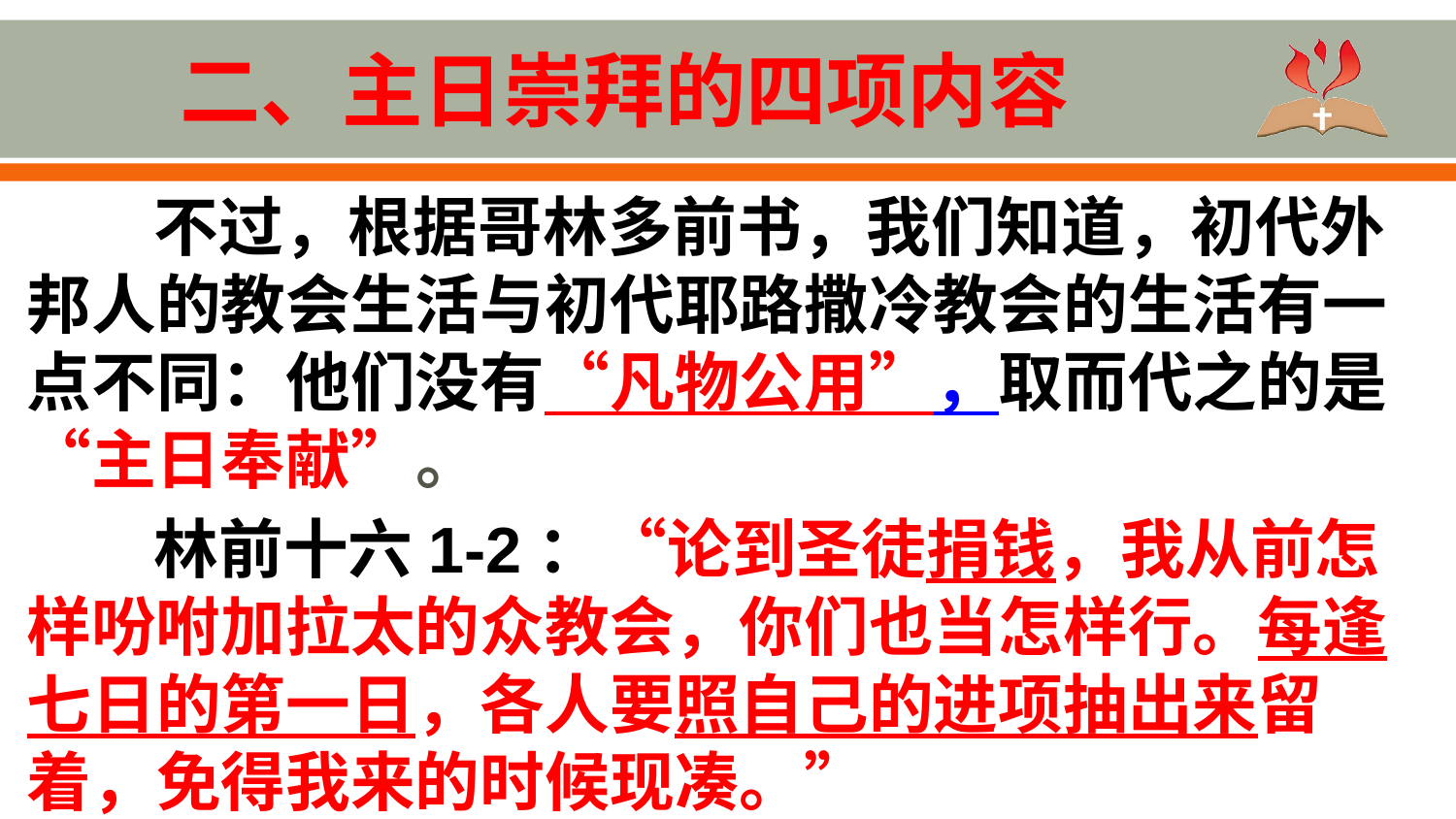

# 二、主日崇拜的四项内容
不过，根据哥林多前书，我们知道，初代外邦人的教会生活与初代耶路撒冷教会的生活有一点不同：他们没有“凡物公用”，取而代之的是 “主日奉献”。
林前十六1-2：“论到圣徒捐钱，我从前怎样吩咐加拉太的众教会，你们也当怎样行。每逢七日的第一日，各人要照自己的进项抽出来留着，免得我来的时候现凑。”

19